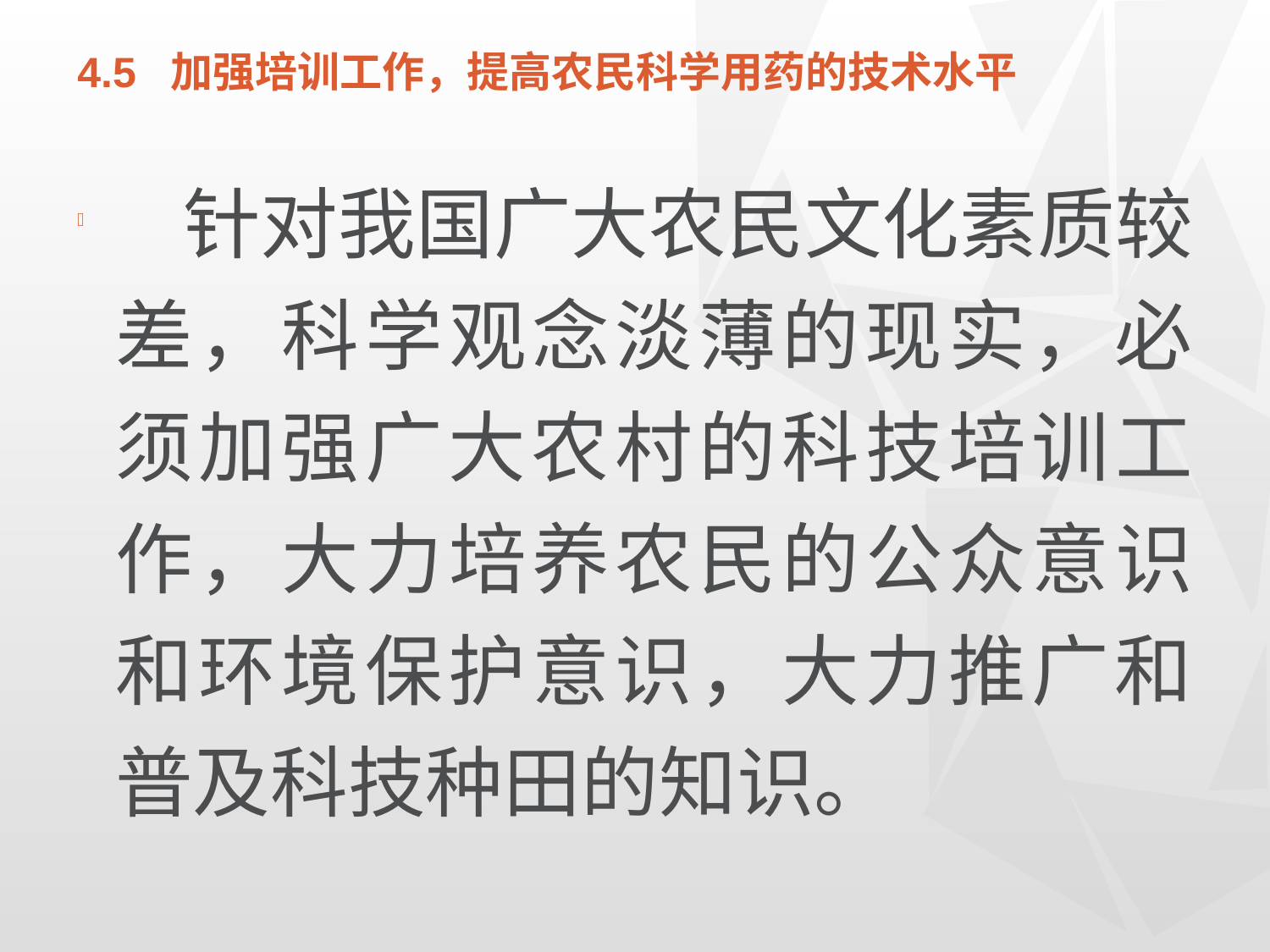

# 4.5  加强培训工作，提高农民科学用药的技术水平
    针对我国广大农民文化素质较差，科学观念淡薄的现实，必须加强广大农村的科技培训工作，大力培养农民的公众意识和环境保护意识，大力推广和普及科技种田的知识。